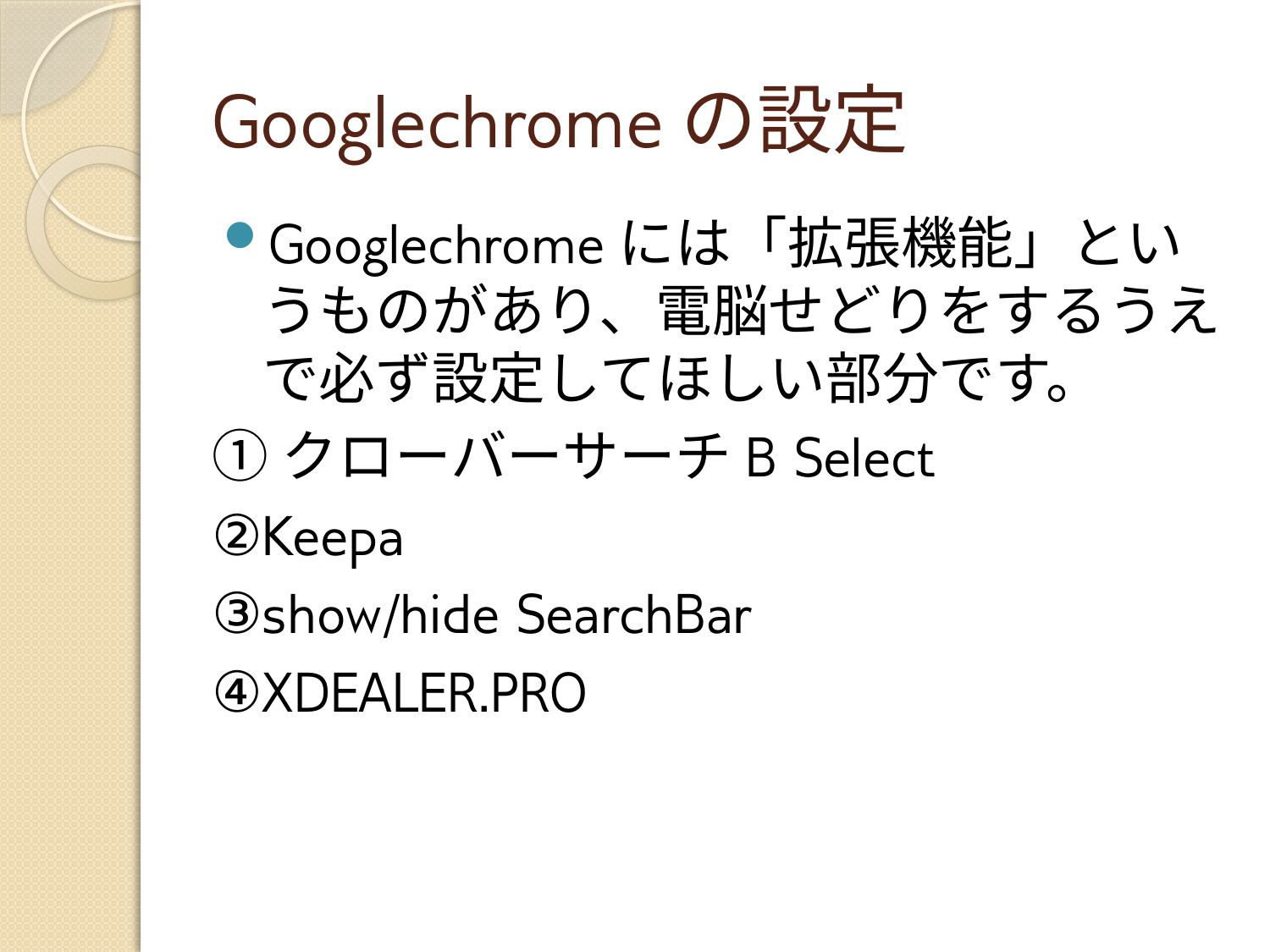

# Googlechromeの設定
Googlechromeには「拡張機能」というものがあり、電脳せどりをするうえで必ず設定してほしい部分です。
①クローバーサーチB Select
②Keepa
③show/hide SearchBar
④XDEALER.PRO